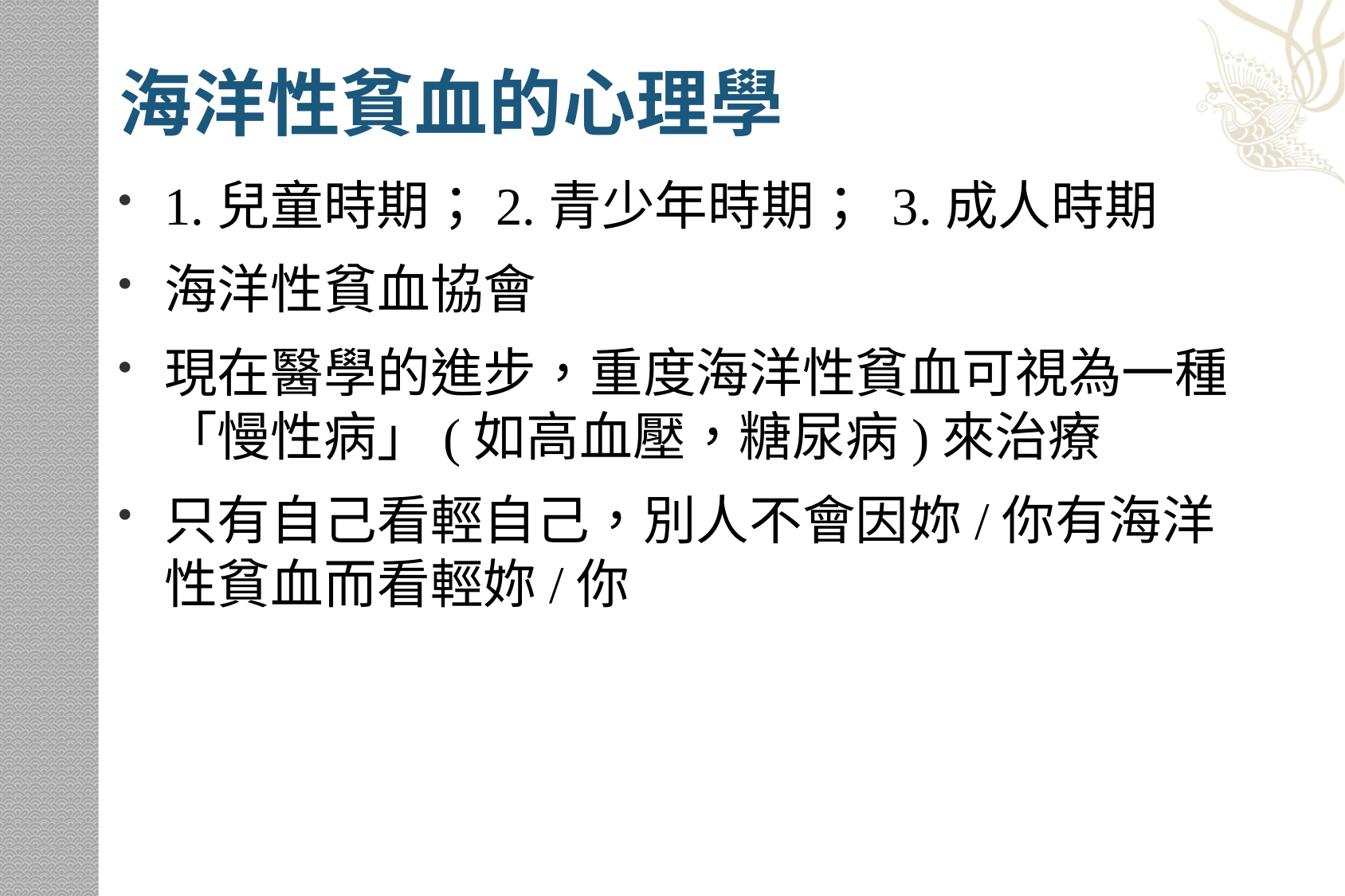

# 海洋性貧血的心理學
1.兒童時期；2.青少年時期； 3.成人時期
海洋性貧血協會
現在醫學的進步，重度海洋性貧血可視為一種「慢性病」(如高血壓，糖尿病)來治療
只有自己看輕自己，別人不會因妳/你有海洋性貧血而看輕妳/你